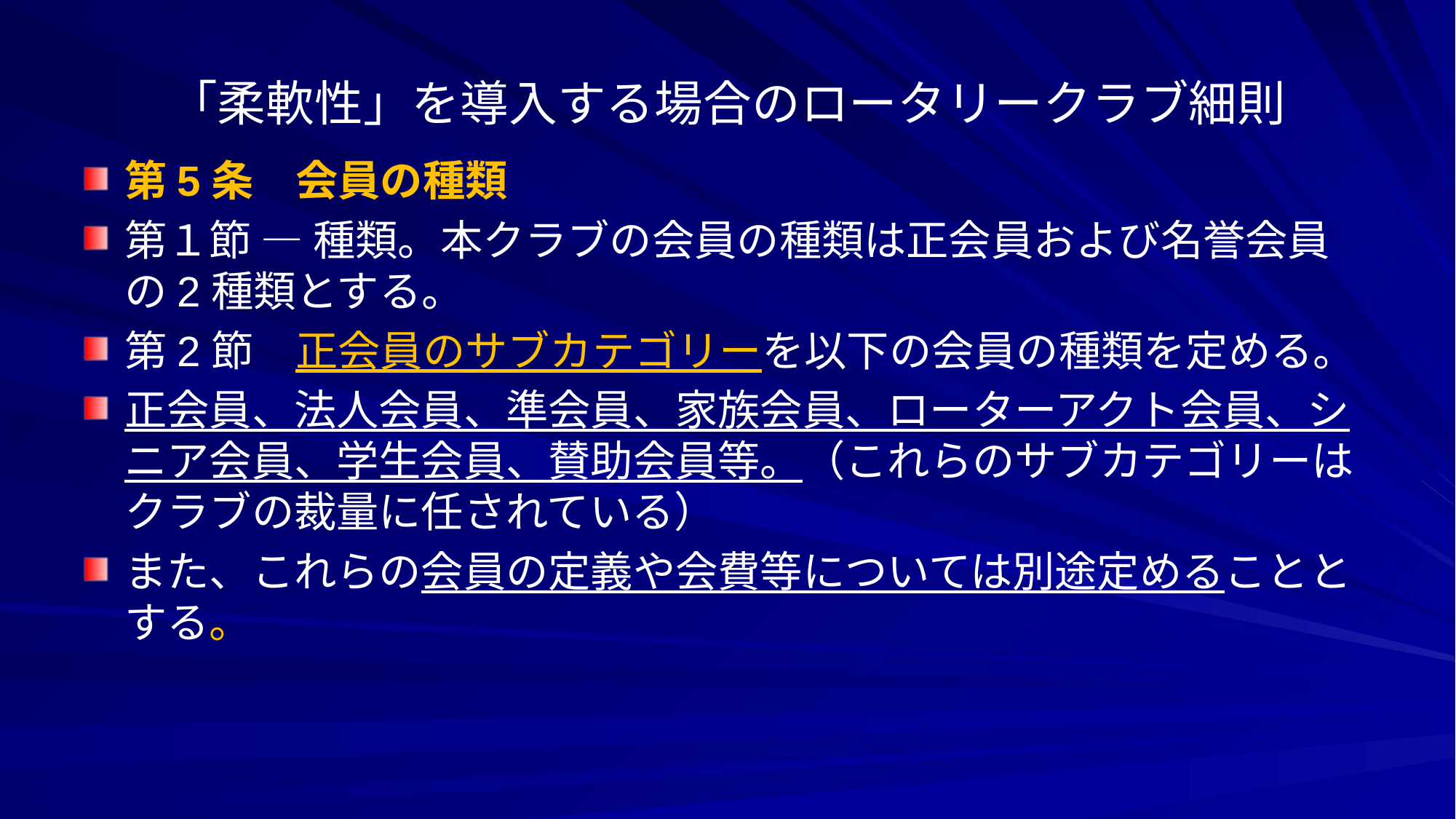

# 「柔軟性」を導入する場合のロータリークラブ細則
第5条　会員の種類
第１節 ― 種類。本クラブの会員の種類は正会員および名誉会員の2種類とする。
第2節　正会員のサブカテゴリーを以下の会員の種類を定める。
正会員、法人会員、準会員、家族会員、ローターアクト会員、シニア会員、学生会員、賛助会員等。（これらのサブカテゴリーはクラブの裁量に任されている）
また、これらの会員の定義や会費等については別途定めることとする。